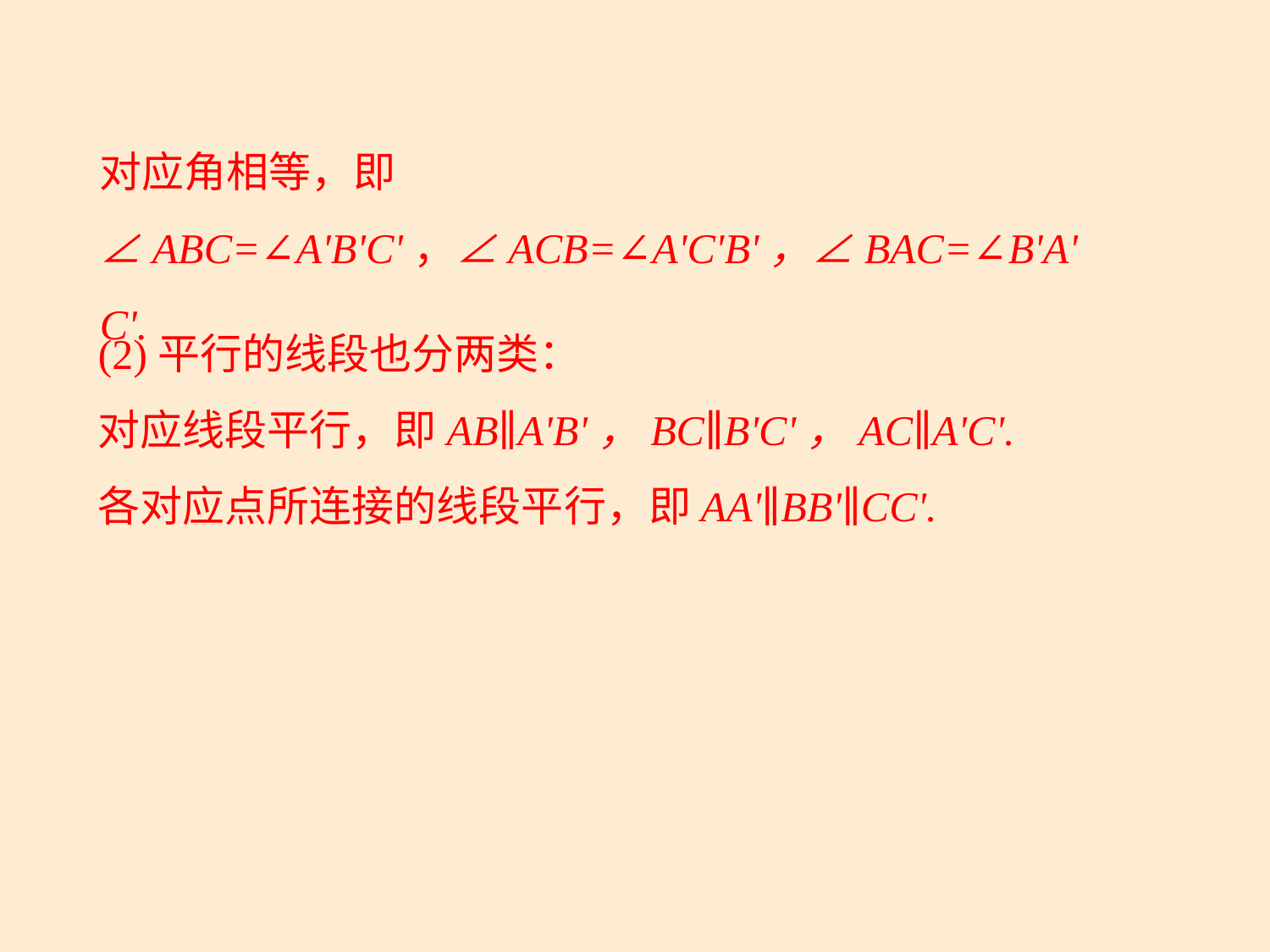

对应角相等，即∠ABC=∠A'B'C'，∠ACB=∠A'C'B'，∠BAC=∠B'A'C'.
(2)平行的线段也分两类：
对应线段平行，即AB∥A'B'，BC∥B'C'，AC∥A'C'.
各对应点所连接的线段平行，即AA'∥BB'∥CC'.